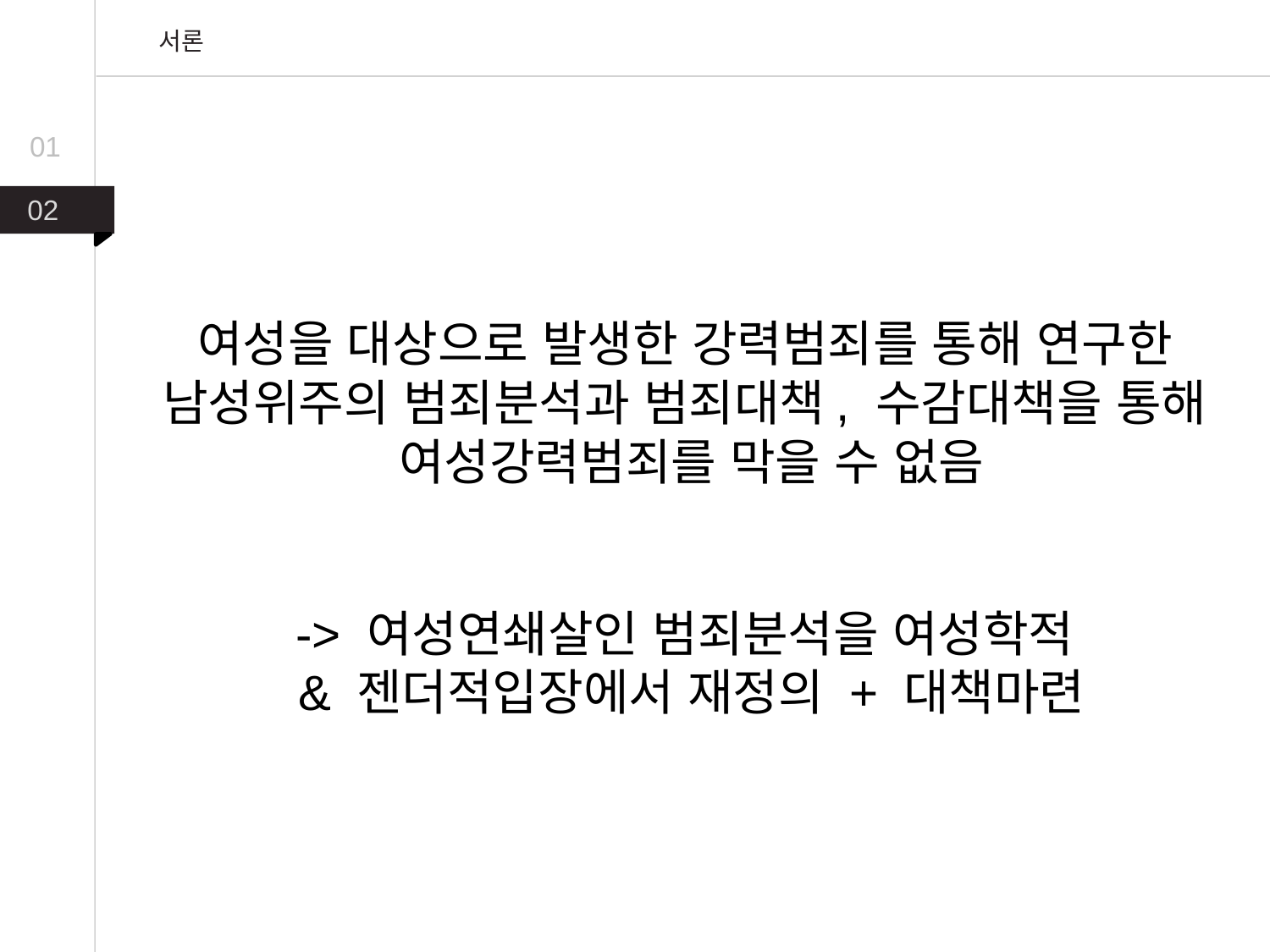

서론
01

02

여성을 대상으로 발생한 강력범죄를 통해 연구한
남성위주의 범죄분석과 범죄대책, 수감대책을 통해
여성강력범죄를 막을 수 없음
-> 여성연쇄살인 범죄분석을 여성학적
& 젠더적입장에서 재정의 + 대책마련